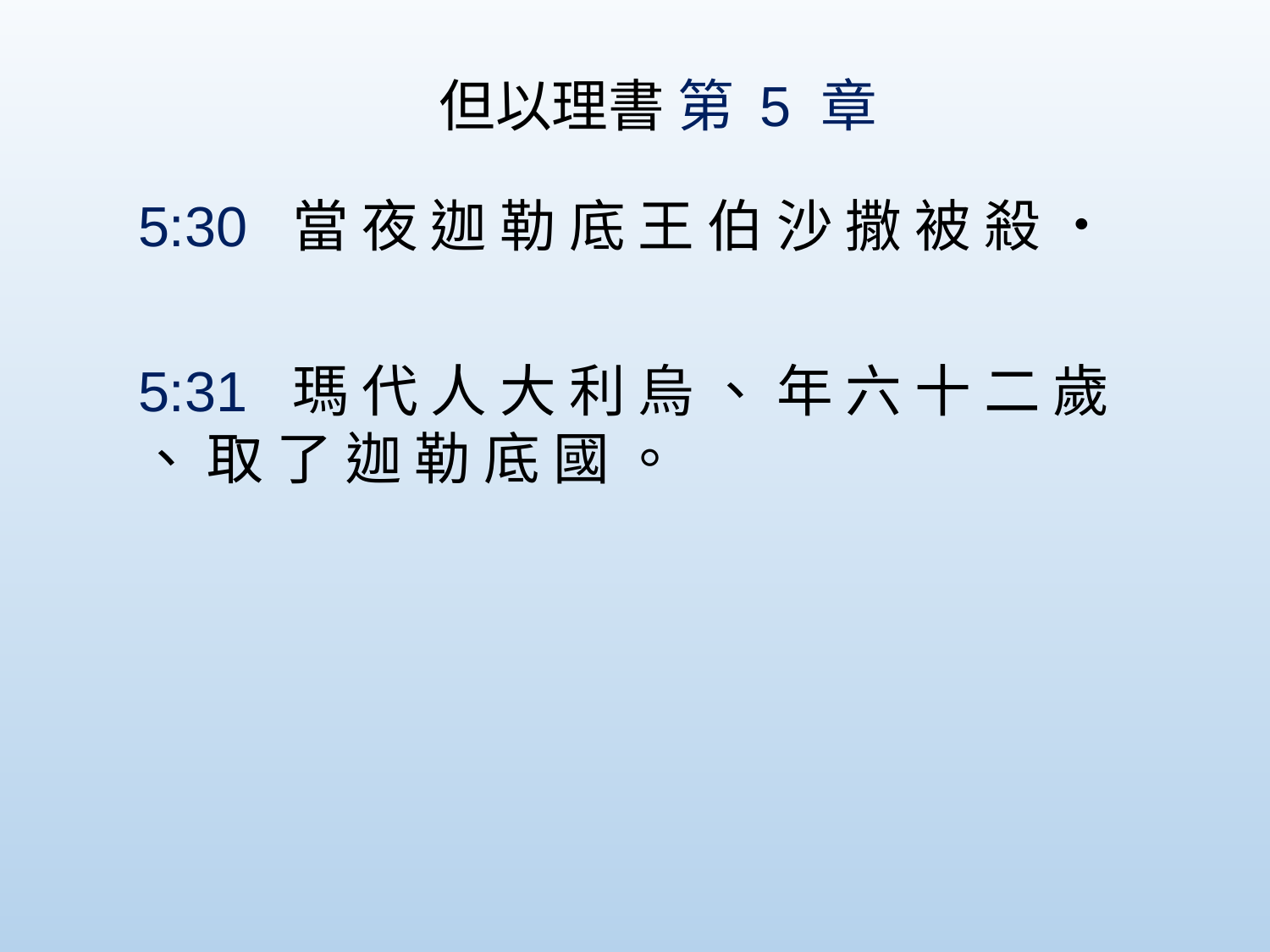

但以理書 第 5 章
5:30  當 夜 迦 勒 底 王 伯 沙 撒 被 殺 ．
5:31  瑪 代 人 大 利 烏 、 年 六 十 二 歲 、 取 了 迦 勒 底 國 。